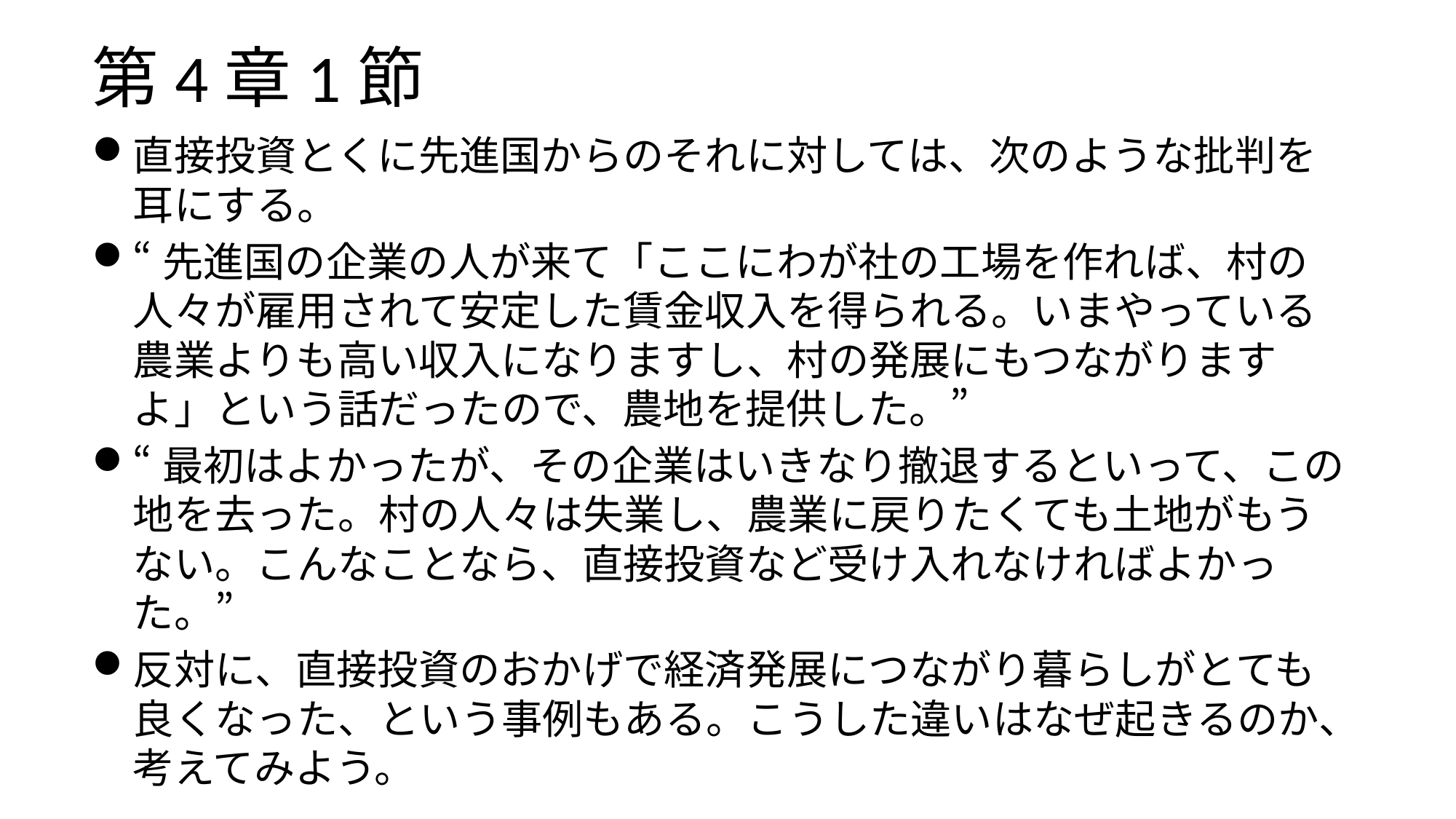

# 第4章1節
直接投資とくに先進国からのそれに対しては、次のような批判を耳にする。
“先進国の企業の人が来て「ここにわが社の工場を作れば、村の人々が雇用されて安定した賃金収入を得られる。いまやっている農業よりも高い収入になりますし、村の発展にもつながりますよ」という話だったので、農地を提供した。”
“最初はよかったが、その企業はいきなり撤退するといって、この地を去った。村の人々は失業し、農業に戻りたくても土地がもうない。こんなことなら、直接投資など受け入れなければよかった。”
反対に、直接投資のおかげで経済発展につながり暮らしがとても良くなった、という事例もある。こうした違いはなぜ起きるのか、考えてみよう。